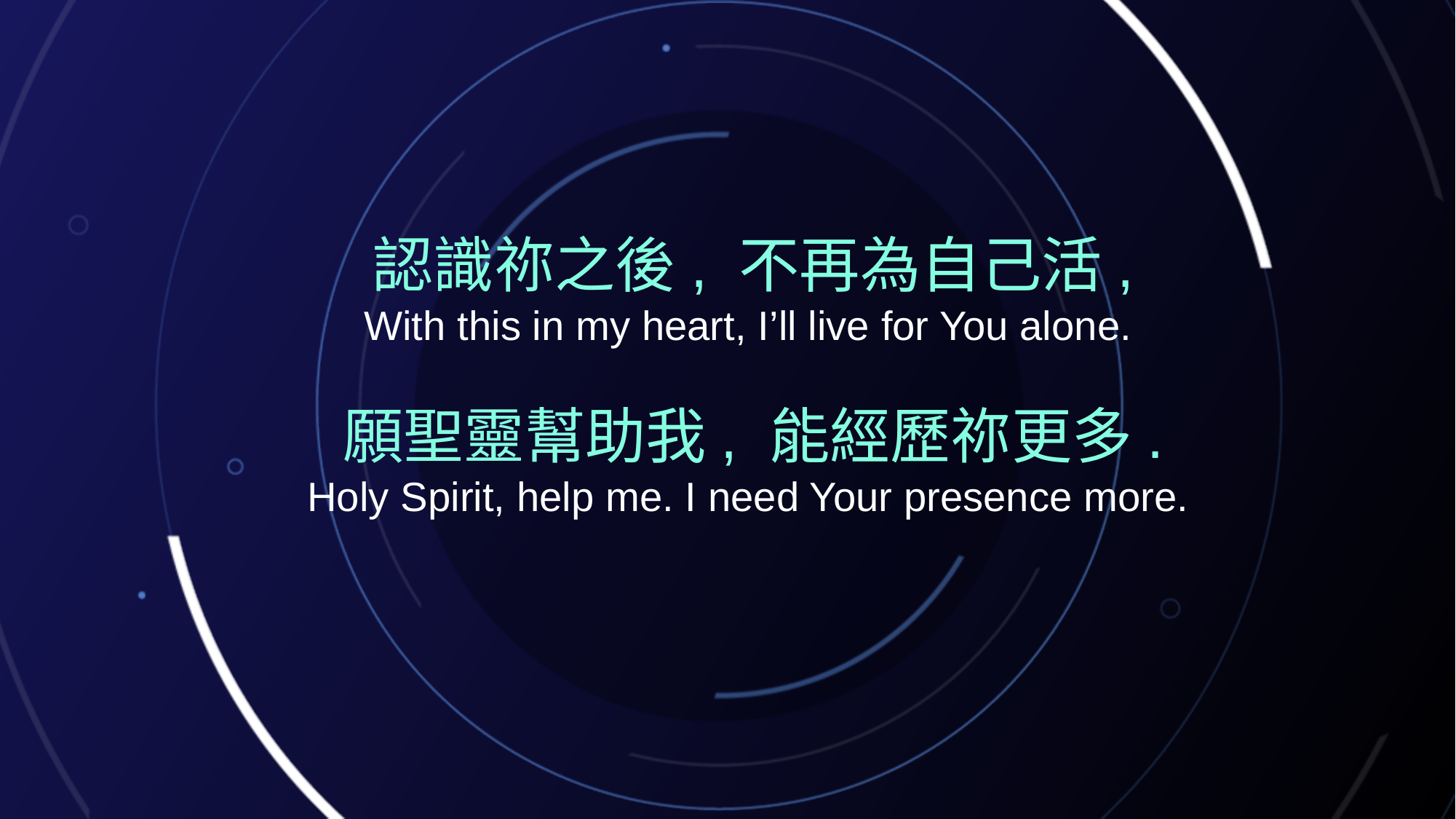

#
認識祢之後, 不再為自己活,
With this in my heart, I’ll live for You alone.

願聖靈幫助我, 能經歷祢更多.
Holy Spirit, help me. I need Your presence more.